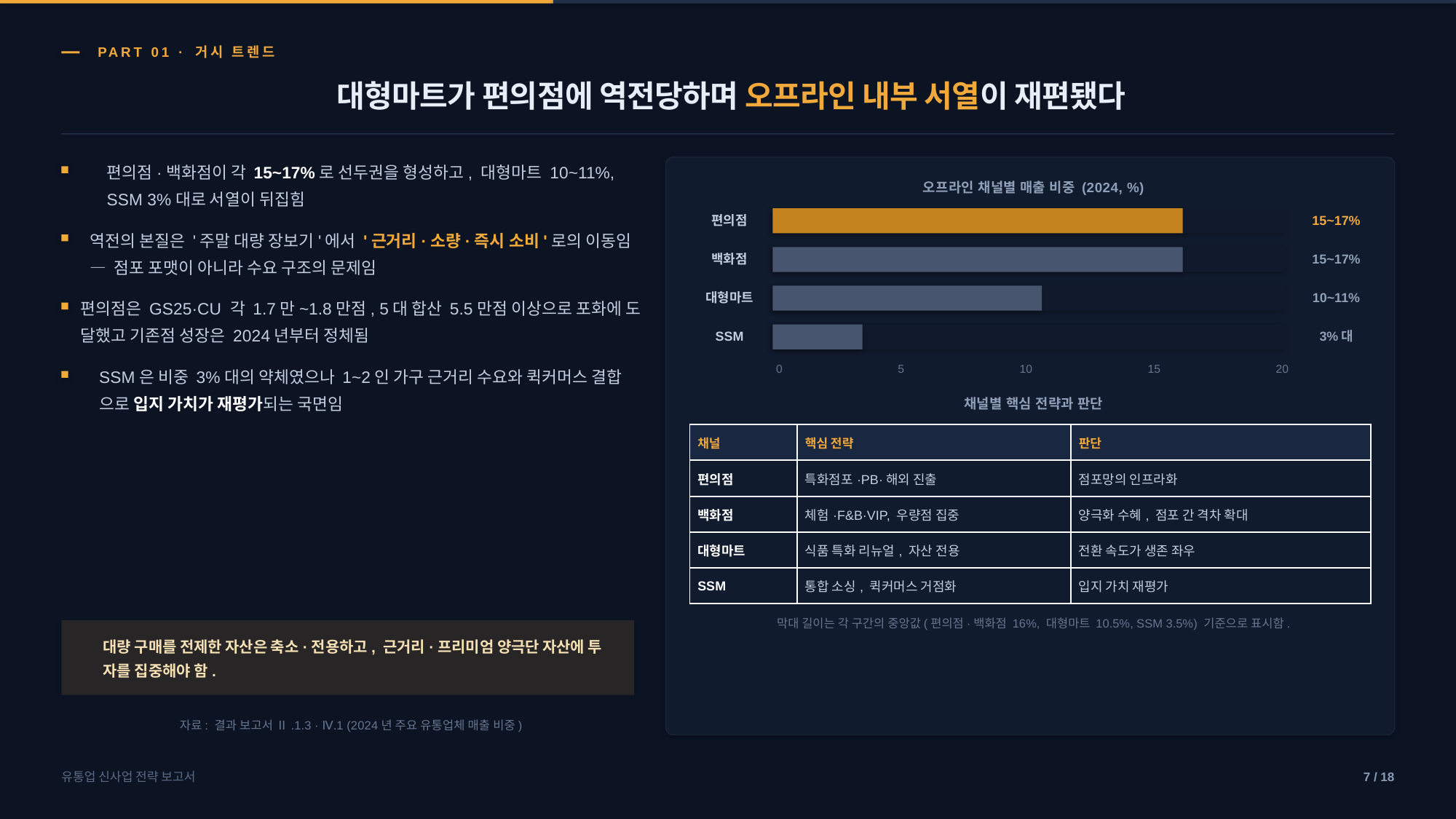

PART 01 · 거시 트렌드

대형마트가 편의점에 역전당하며 오프라인 내부 서열이 재편됐다

편의점·백화점이 각 15~17%로 선두권을 형성하고, 대형마트 10~11%,
SSM 3%대로 서열이 뒤집힘

오프라인 채널별 매출 비중 (2024, %)

편의점
15~17%
역전의 본질은 '주말 대량 장보기'에서 '근거리·소량·즉시 소비'로의 이동임
— 점포 포맷이 아니라 수요 구조의 문제임

백화점
15~17%

대형마트
10~11%
편의점은 GS25·CU 각 1.7만~1.8만점, 5대 합산 5.5만점 이상으로 포화에 도
달했고 기존점 성장은 2024년부터 정체됨

SSM
3%대
SSM은 비중 3%대의 약체였으나 1~2인 가구 근거리 수요와 퀵커머스 결합
으로 입지 가치가 재평가되는 국면임
0
5
10
15
20

채널별 핵심 전략과 판단
| 채널 | 핵심 전략 | 판단 |
| --- | --- | --- |
| 편의점 | 특화점포·PB·해외 진출 | 점포망의 인프라화 |
| 백화점 | 체험·F&B·VIP, 우량점 집중 | 양극화 수혜, 점포 간 격차 확대 |
| 대형마트 | 식품 특화 리뉴얼, 자산 전용 | 전환 속도가 생존 좌우 |
| SSM | 통합 소싱, 퀵커머스 거점화 | 입지 가치 재평가 |
막대 길이는 각 구간의 중앙값(편의점·백화점 16%, 대형마트 10.5%, SSM 3.5%) 기준으로 표시함.

대량 구매를 전제한 자산은 축소·전용하고, 근거리·프리미엄 양극단 자산에 투
자를 집중해야 함.
자료: 결과 보고서 Ⅱ.1.3 · Ⅳ.1 (2024년 주요 유통업체 매출 비중)
유통업 신사업 전략 보고서
7 / 18